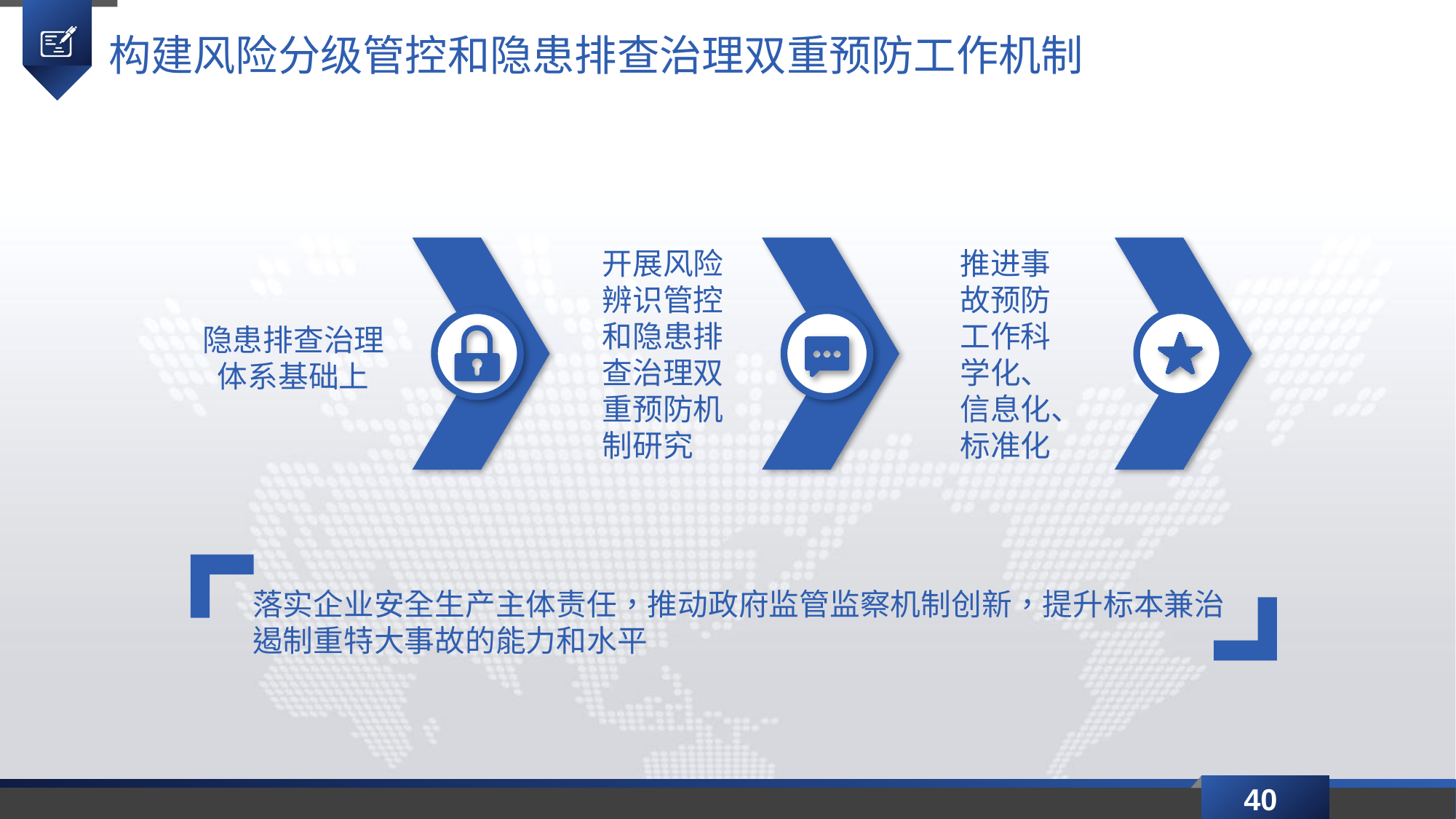

构建风险分级管控和隐患排查治理双重预防工作机制

开展风险辨识管控和隐患排查治理双重预防机制研究
推进事故预防工作科学化、信息化、标准化

隐患排查治理
体系基础上

落实企业安全生产主体责任，推动政府监管监察机制创新，提升标本兼治遏制重特大事故的能力和水平

40

延时符